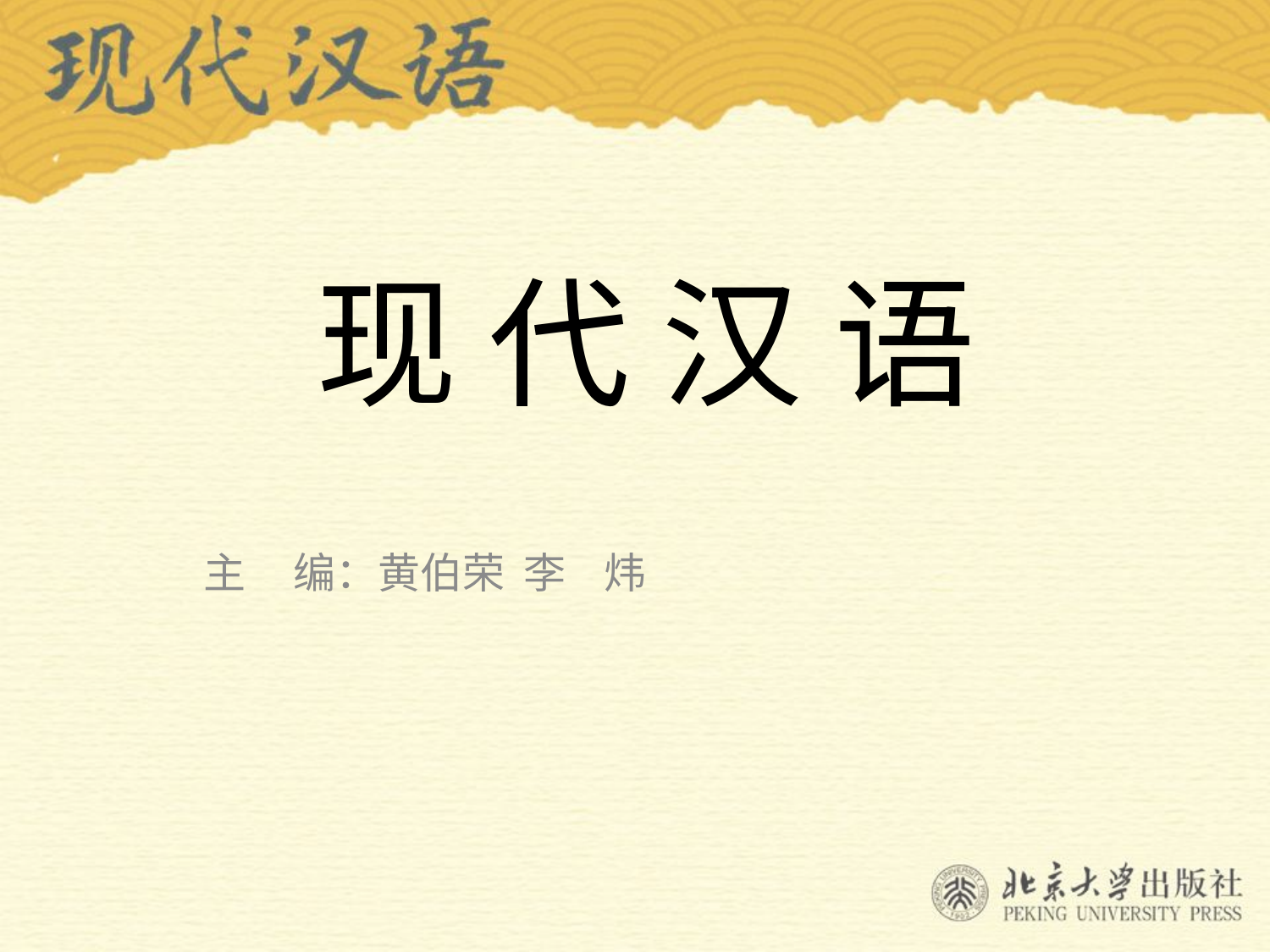

# 现 代 汉 语
主     编：黄伯荣  李    炜